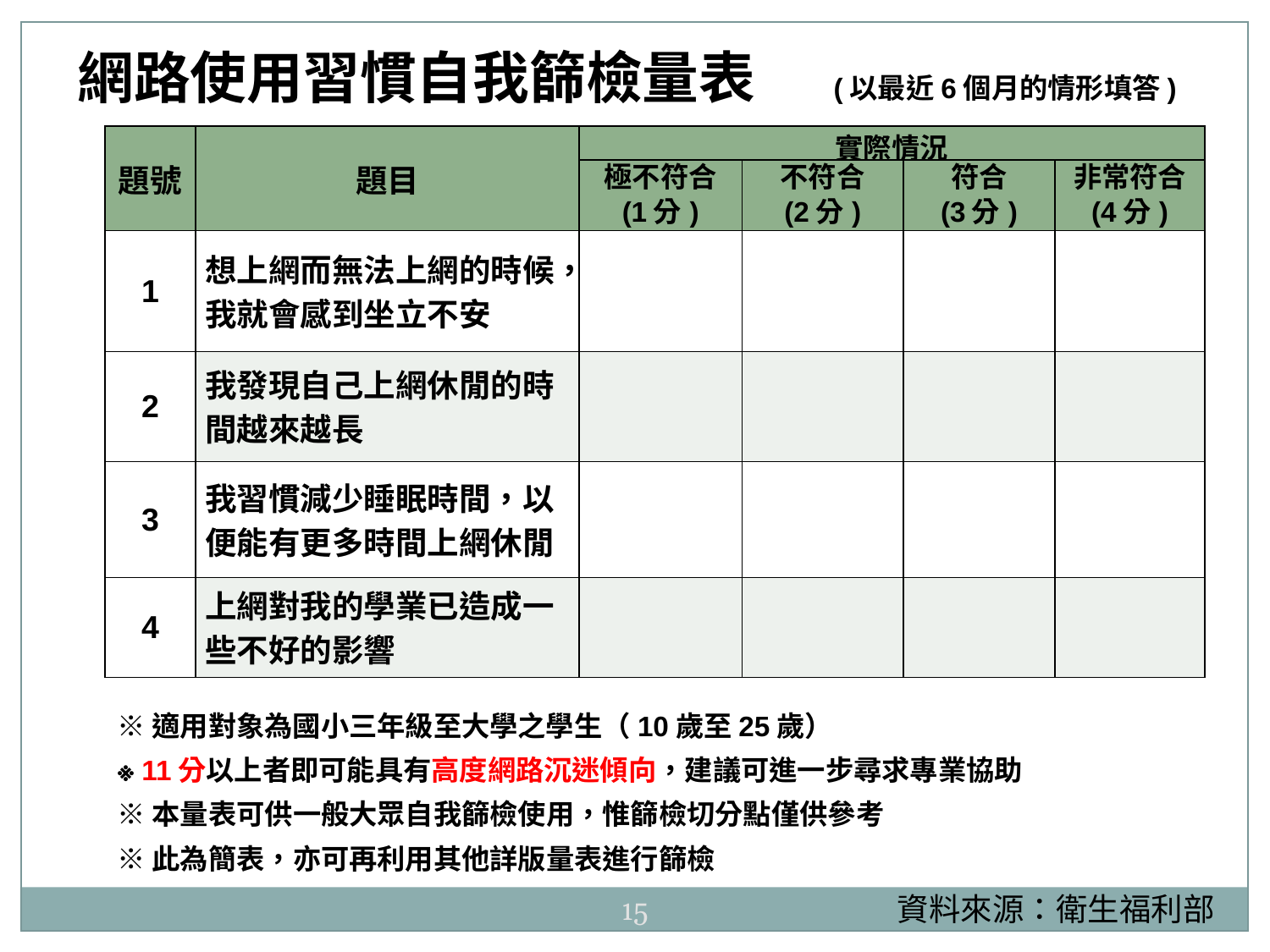

網路使用習慣自我篩檢量表     (以最近6個月的情形填答)
| 題號 | 題目 | 實際情況 |  |  |  |
| --- | --- | --- | --- | --- | --- |
|  |  | 極不符合 (1分) | 不符合 (2分) | 符合 (3分) | 非常符合 (4分) |
| 1 | 想上網而無法上網的時候，我就會感到坐立不安 |  |  |  |  |
| 2 | 我發現自己上網休閒的時間越來越長 |  |  |  |  |
| 3 | 我習慣減少睡眠時間，以便能有更多時間上網休閒 |  |  |  |  |
| 4 | 上網對我的學業已造成一些不好的影響 |  |  |  |  |
※適用對象為國小三年級至大學之學生（10歲至25歲）
※ 11分以上者即可能具有高度網路沉迷傾向，建議可進一步尋求專業協助
※本量表可供一般大眾自我篩檢使用，惟篩檢切分點僅供參考
※此為簡表，亦可再利用其他詳版量表進行篩檢
15
資料來源：衛生福利部